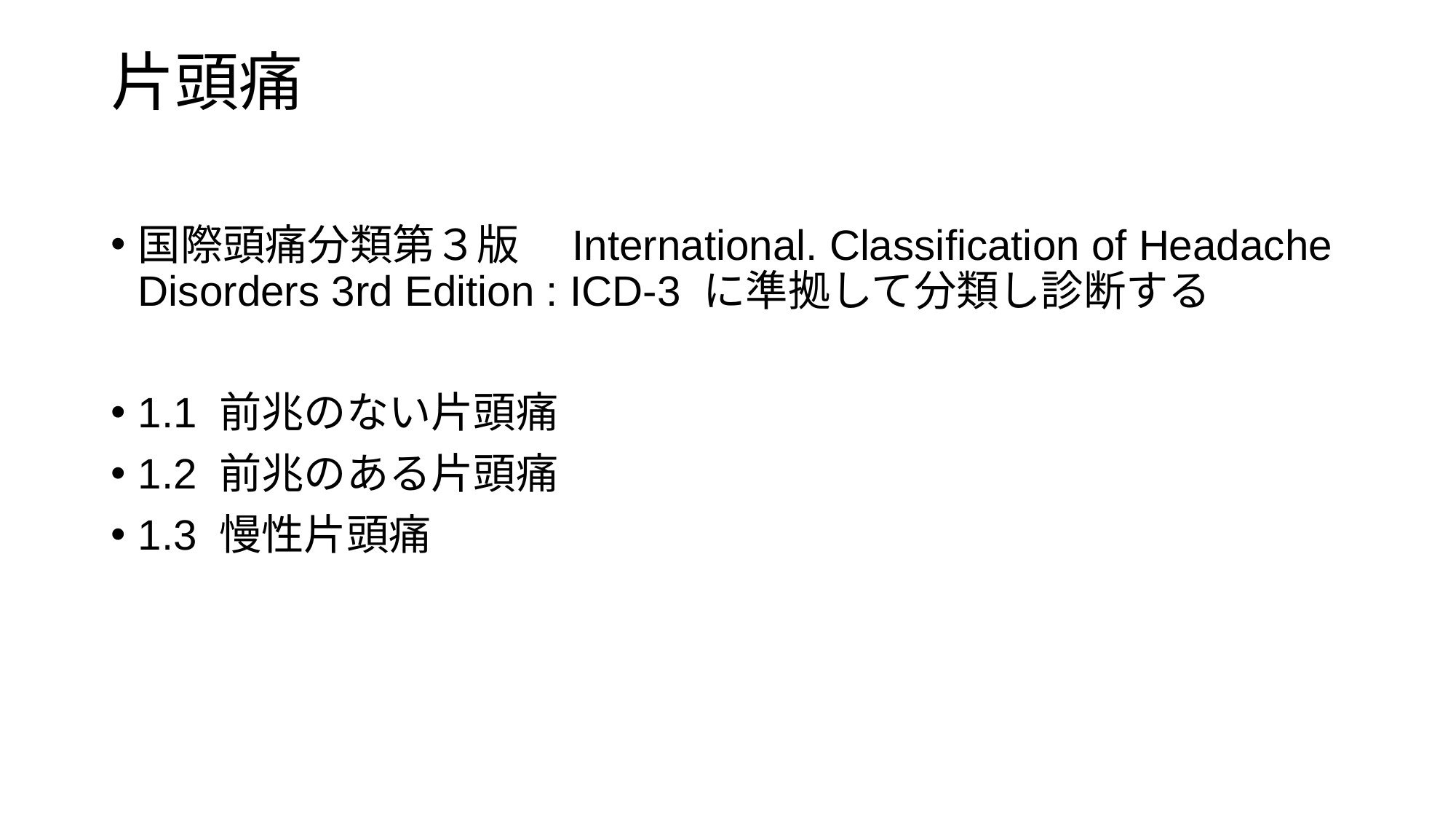

# 片頭痛
国際頭痛分類第３版　International. Classification of Headache Disorders 3rd Edition : ICD-3 に準拠して分類し診断する

1.1 前兆のない片頭痛
1.2 前兆のある片頭痛
1.3 慢性片頭痛